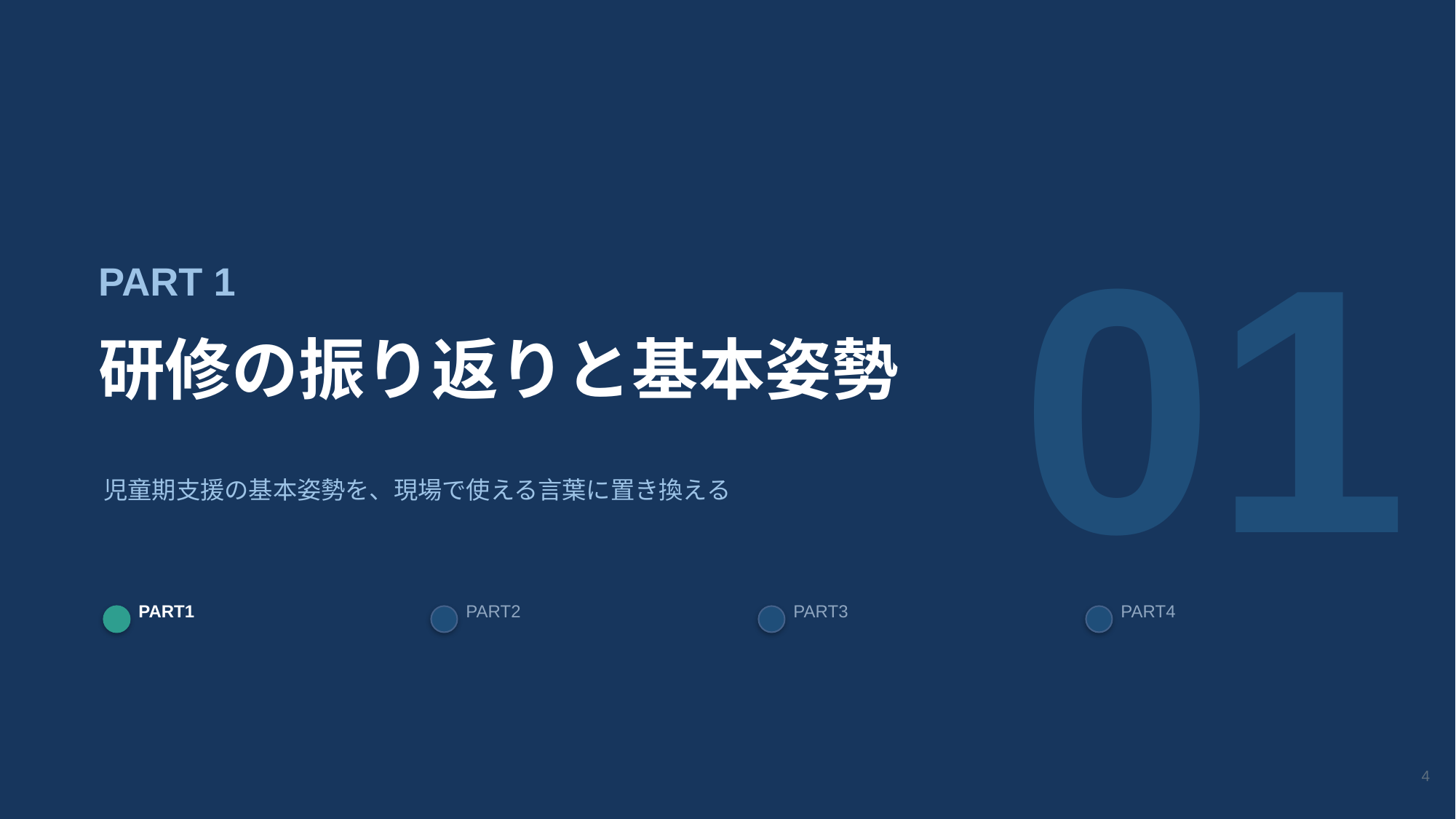

01
PART 1
研修の振り返りと基本姿勢
児童期支援の基本姿勢を、現場で使える言葉に置き換える
PART1
PART2
PART3
PART4

4